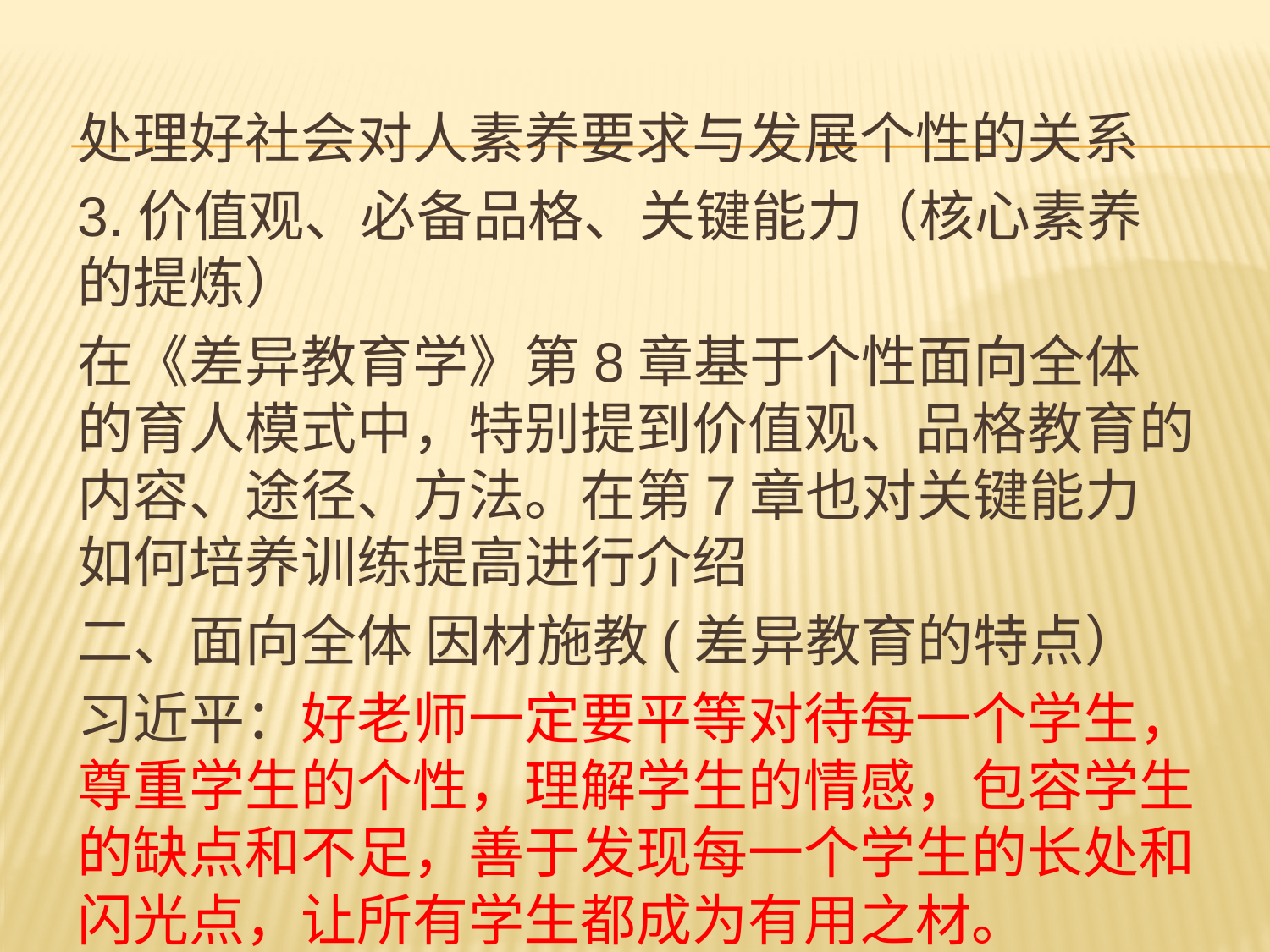

处理好社会对人素养要求与发展个性的关系
3.价值观、必备品格、关键能力（核心素养的提炼）
在《差异教育学》第8章基于个性面向全体的育人模式中，特别提到价值观、品格教育的内容、途径、方法。在第7章也对关键能力如何培养训练提高进行介绍
二、面向全体 因材施教(差异教育的特点）
习近平：好老师一定要平等对待每一个学生，尊重学生的个性，理解学生的情感，包容学生的缺点和不足，善于发现每一个学生的长处和闪光点，让所有学生都成为有用之材。